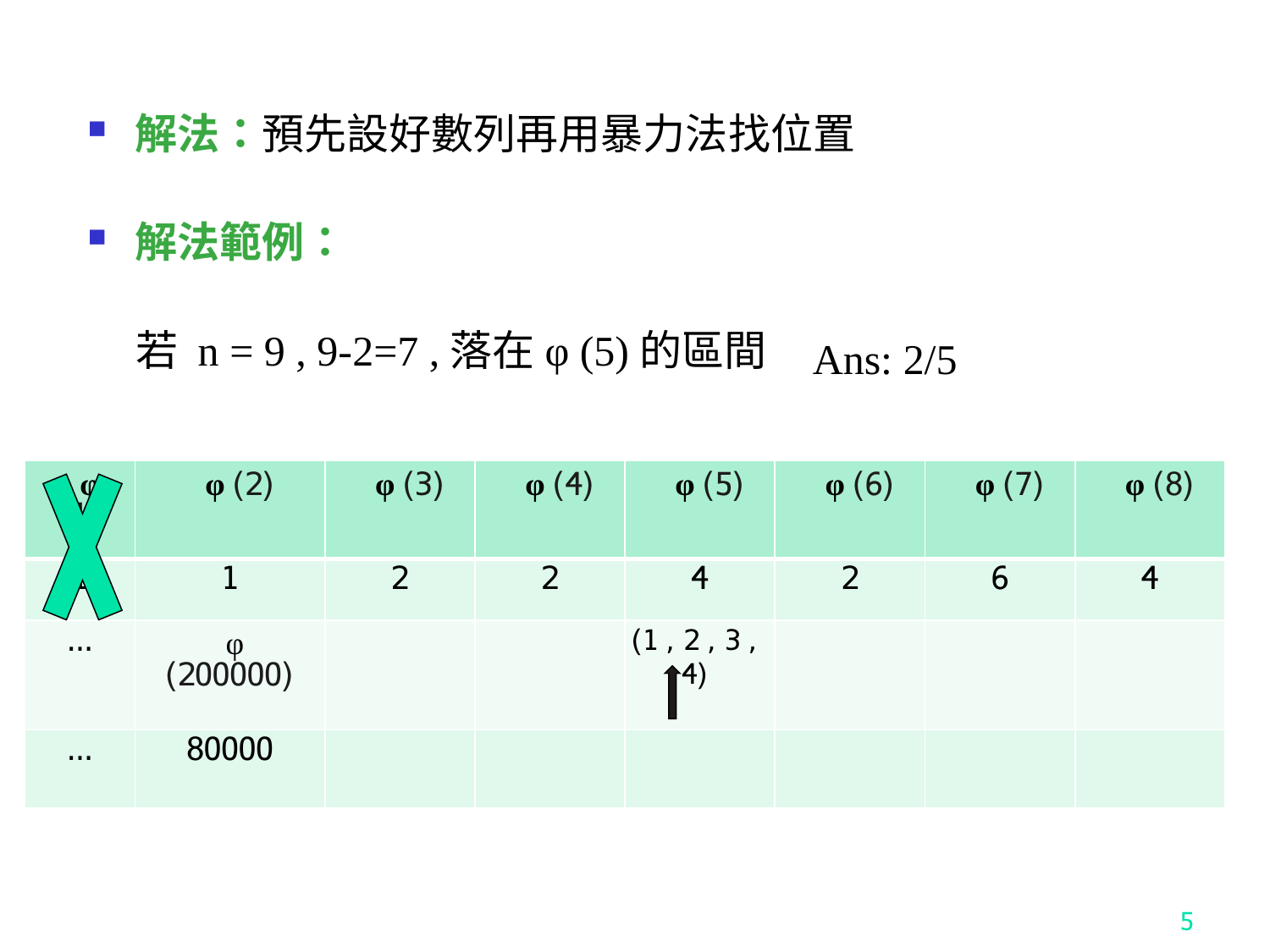

解法：預先設好數列再用暴力法找位置

解法範例：

    若 n = 9 , 9-2=7 ,落在φ (5)的區間
Ans: 2/5

| φ (1) | φ (2) | φ (3) | φ (4) | φ (5) | φ (6) | φ (7) | φ (8) |
| --- | --- | --- | --- | --- | --- | --- | --- |
| 1 | 1 | 2 | 2 | 4 | 2 | 6 | 4 |
| … | φ (200000) |  |  |  |  |  |  |
| … | 80000 |  |  |  |  |  |  |
(1 , 2 , 3 , 4)

5